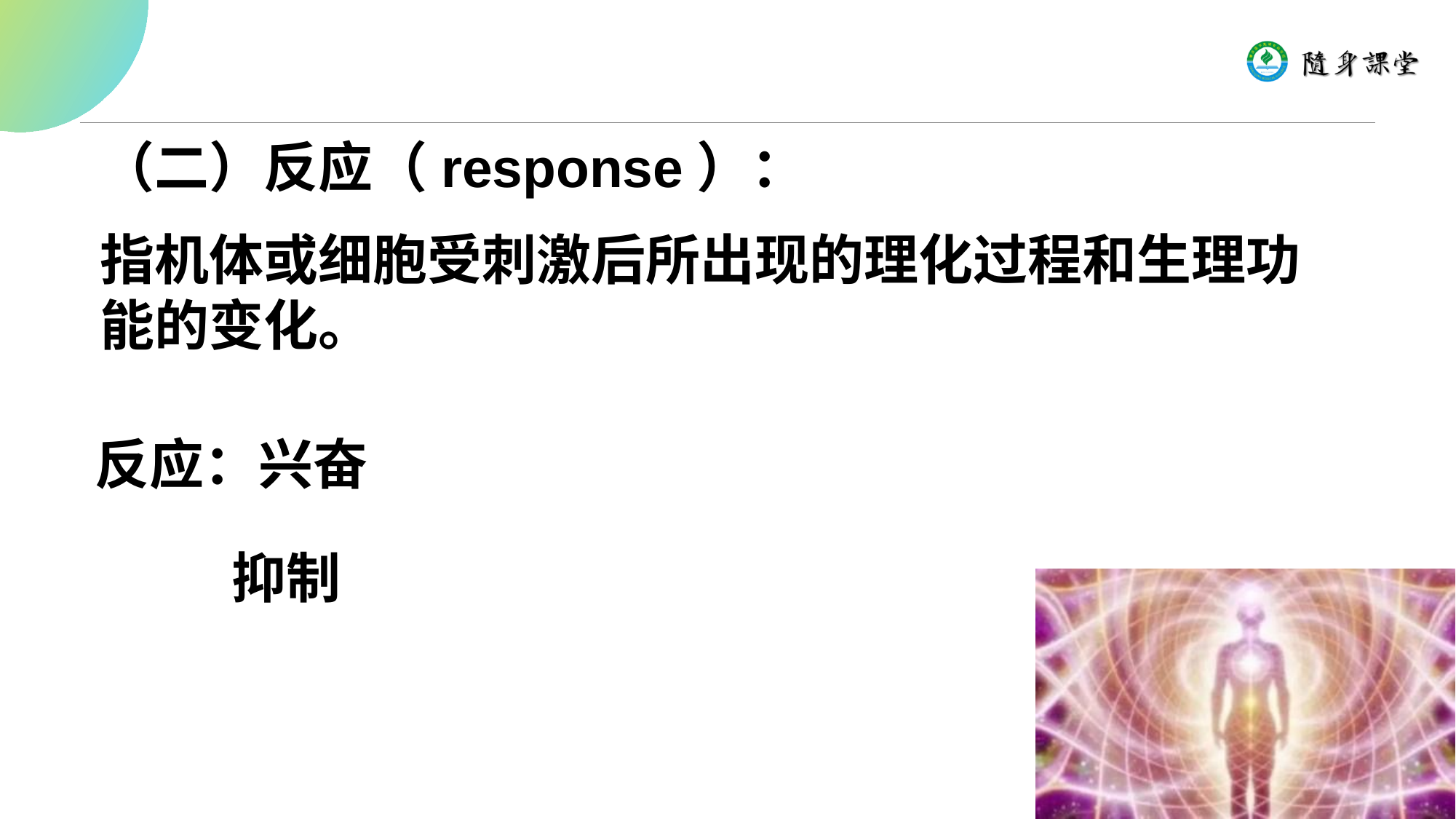

（二）反应（response）：
指机体或细胞受刺激后所出现的理化过程和生理功能的变化。

反应：兴奋
          抑制